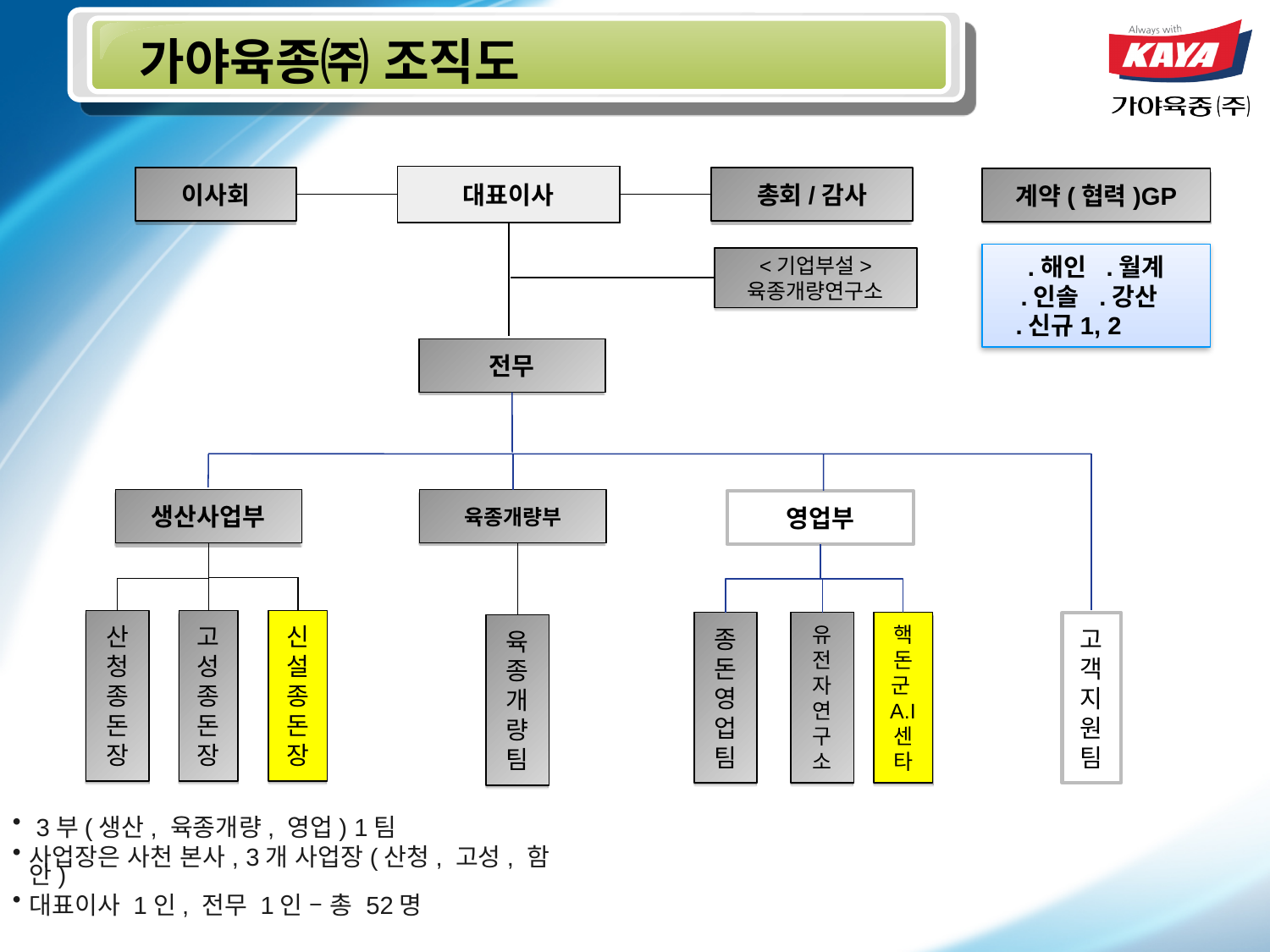

가야육종㈜ 조직도
대표이사
이사회
총회/감사
계약(협력)GP
.해인  .월계
.인솔  .강산
   .신규1, 2
<기업부설>
육종개량연구소
전무
생산사업부
육종개량부
영업부
산
청
종
돈
장
고
성
종
돈
장
신
설
종
돈
장
종돈
영업팀
유전자연구소
핵돈군A.I
센타
고객지원팀
육종
개량팀
 3부(생산, 육종개량, 영업) 1팀
사업장은 사천 본사, 3개 사업장(산청, 고성, 함안)
대표이사 1인, 전무 1인 – 총 52명